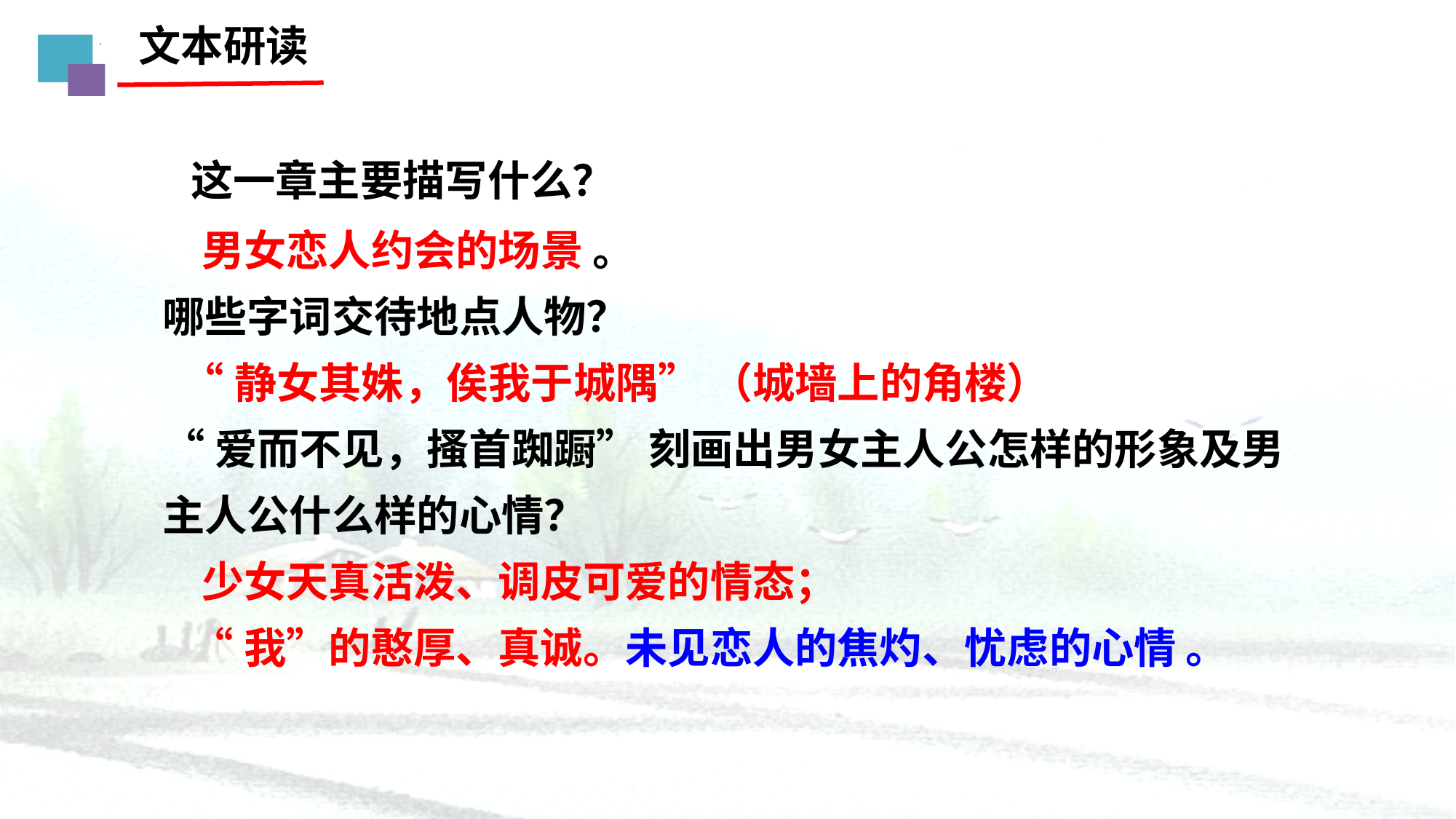

文本研读

 这一章主要描写什么？
   男女恋人约会的场景 。
哪些字词交待地点人物？
  “静女其姝，俟我于城隅” （城墙上的角楼）
“爱而不见，搔首踟蹰” 刻画出男女主人公怎样的形象及男主人公什么样的心情？
   少女天真活泼、调皮可爱的情态；
   “我”的憨厚、真诚。未见恋人的焦灼、忧虑的心情 。